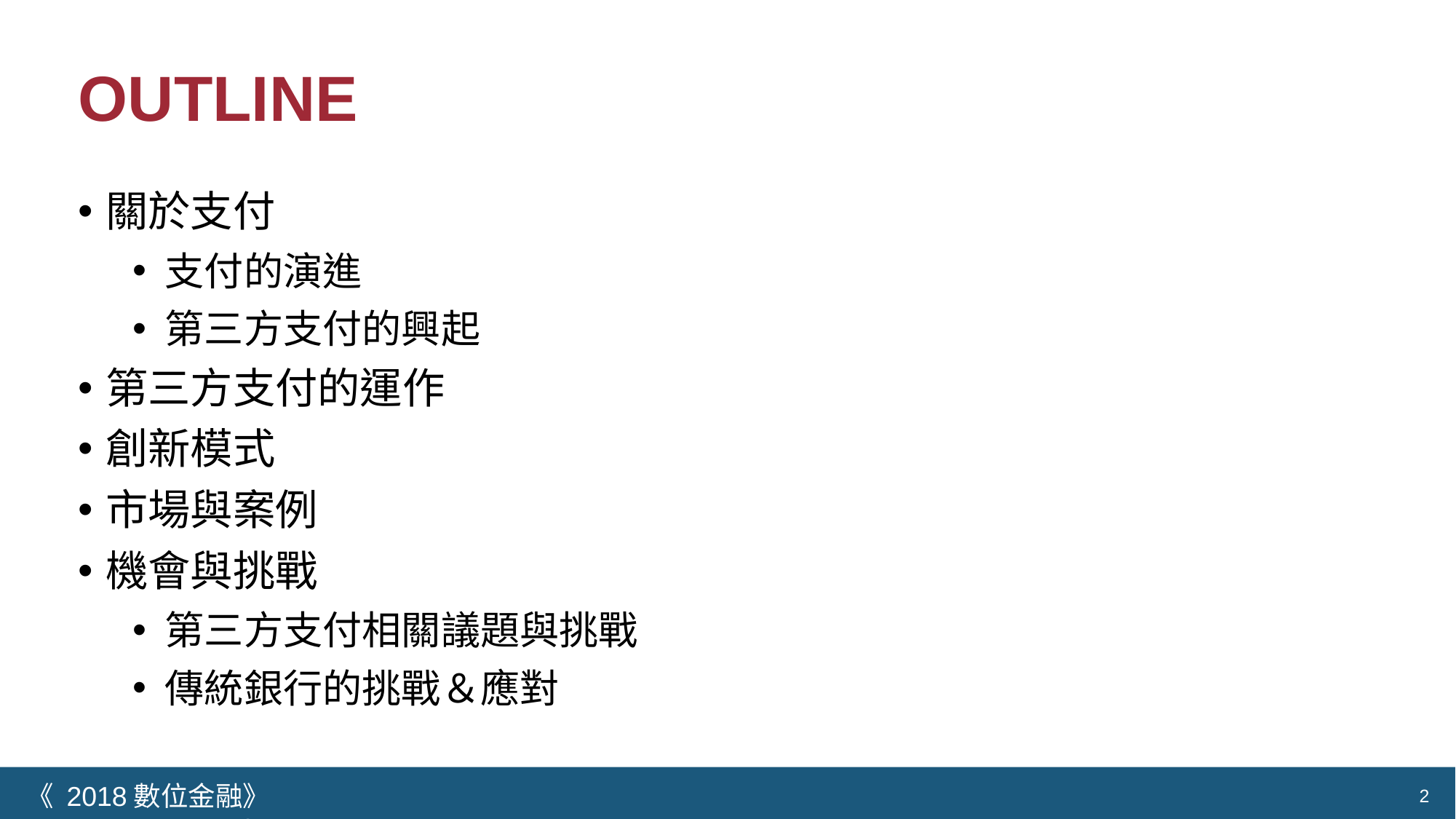

OUTLINE
關於支付
支付的演進
第三方支付的興起
第三方支付的運作
創新模式
市場與案例
機會與挑戰
第三方支付相關議題與挑戰
傳統銀行的挑戰＆應對
《 2018數位金融》                                                                                                                                             	NCTU.IIM.IEBI Lab
2